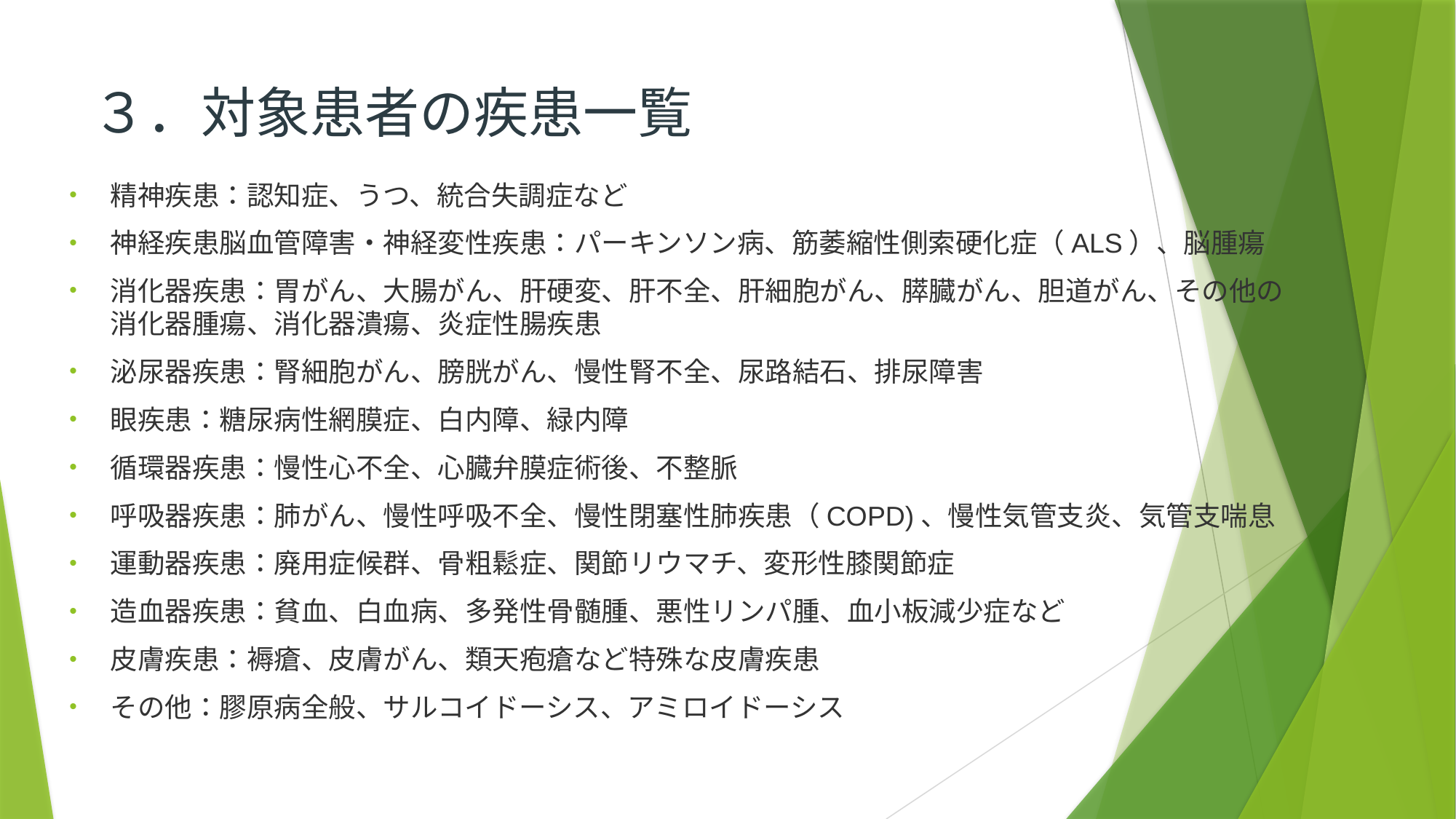

# ３．対象患者の疾患一覧
精神疾患：認知症、うつ、統合失調症など
神経疾患脳血管障害・神経変性疾患：パーキンソン病、筋萎縮性側索硬化症（ALS）、脳腫瘍
消化器疾患：胃がん、大腸がん、肝硬変、肝不全、肝細胞がん、膵臓がん、胆道がん、その他の消化器腫瘍、消化器潰瘍、炎症性腸疾患
泌尿器疾患：腎細胞がん、膀胱がん、慢性腎不全、尿路結石、排尿障害
眼疾患：糖尿病性網膜症、白内障、緑内障
循環器疾患：慢性心不全、心臓弁膜症術後、不整脈
呼吸器疾患：肺がん、慢性呼吸不全、慢性閉塞性肺疾患（COPD)、慢性気管支炎、気管支喘息
運動器疾患：廃用症候群、骨粗鬆症、関節リウマチ、変形性膝関節症
造血器疾患：貧血、白血病、多発性骨髄腫、悪性リンパ腫、血小板減少症など
皮膚疾患：褥瘡、皮膚がん、類天疱瘡など特殊な皮膚疾患
その他：膠原病全般、サルコイドーシス、アミロイドーシス